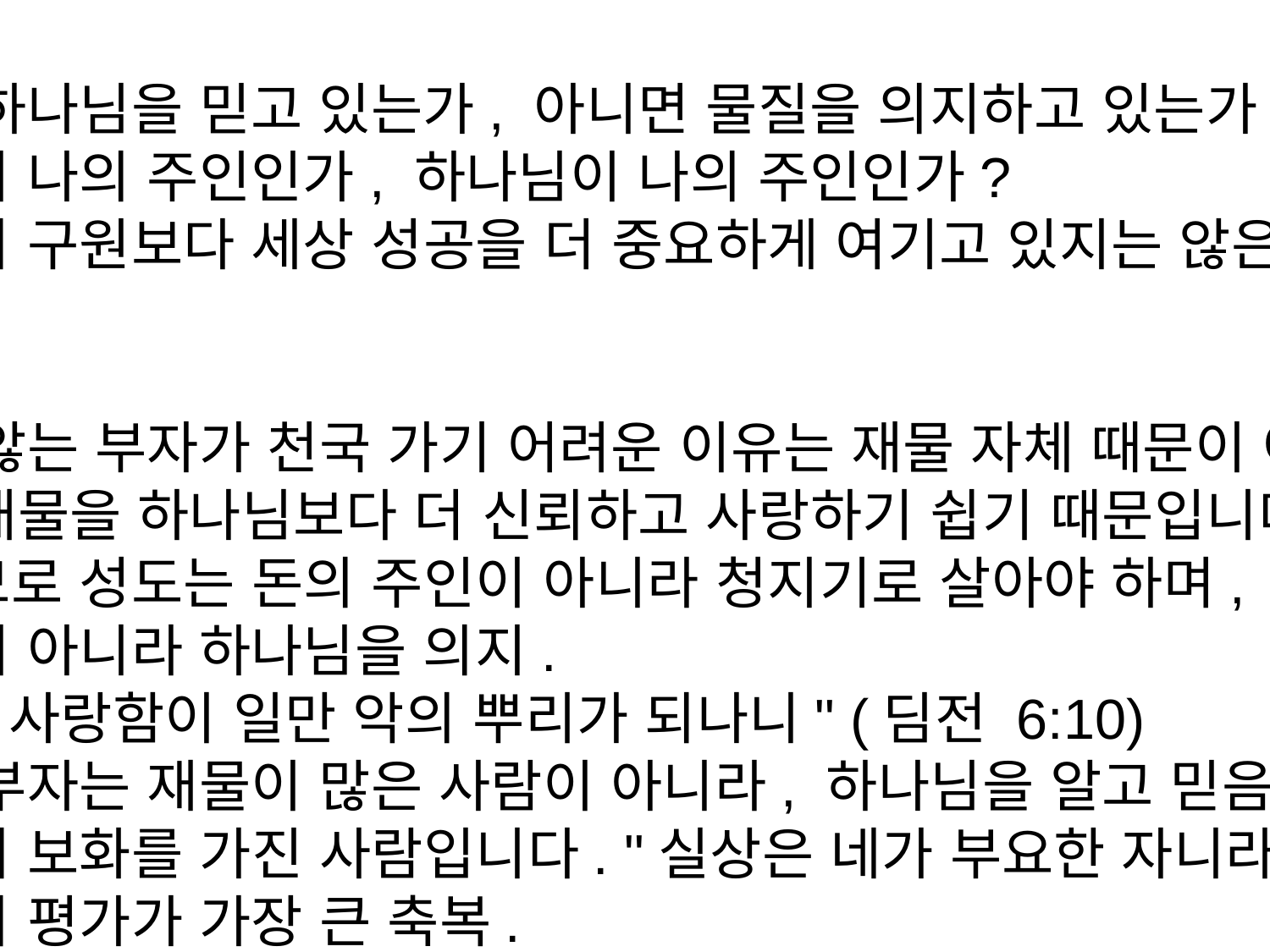

적용
나는 하나님을 믿고 있는가, 아니면 물질을 의지하고 있는가?
재물이 나의 주인인가, 하나님이 나의 주인인가?
영혼의 구원보다 세상 성공을 더 중요하게 여기고 있지는 않은가?

결론
믿지 않는 부자가 천국 가기 어려운 이유는 재물 자체 때문이 아니라, 재물을 하나님보다 더 신뢰하고 사랑하기 쉽기 때문입니다.
그러므로 성도는 돈의 주인이 아니라 청지기로 살아야 하며, 재물이 아니라 하나님을 의지.
"돈을 사랑함이 일만 악의 뿌리가 되나니" (딤전 6:10)
참된 부자는 재물이 많은 사람이 아니라, 하나님을 알고 믿음과 은혜의 보화를 가진 사람입니다. "실상은 네가 부요한 자니라"는 주님의 평가가 가장 큰 축복.